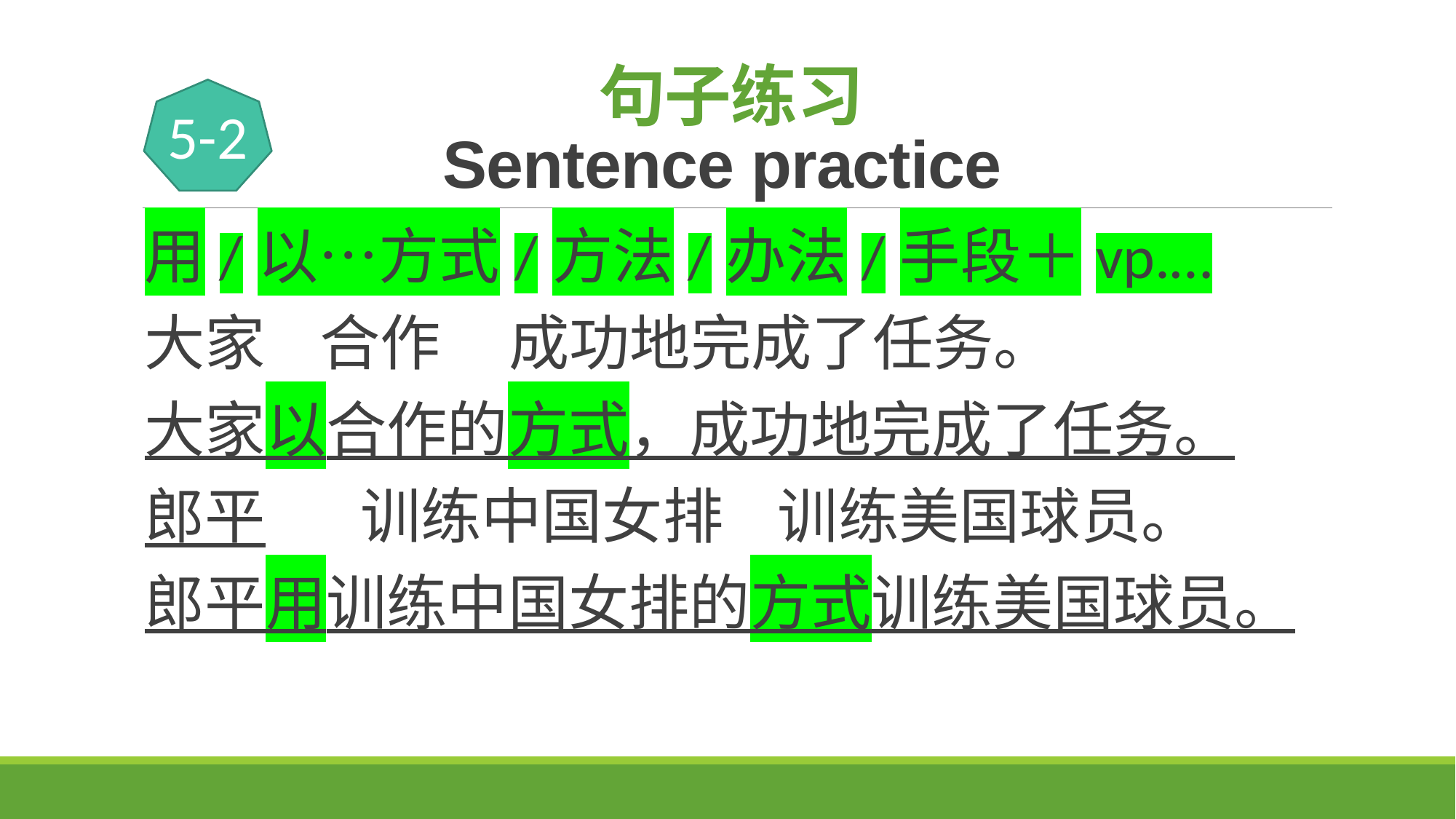

# 句子练习 Sentence practice
5-2
用/以…方式/方法/办法/手段＋vp.…
大家    合作     成功地完成了任务。
大家以合作的方式，成功地完成了任务。
郎平	训练中国女排    训练美国球员。
郎平用训练中国女排的方式训练美国球员。